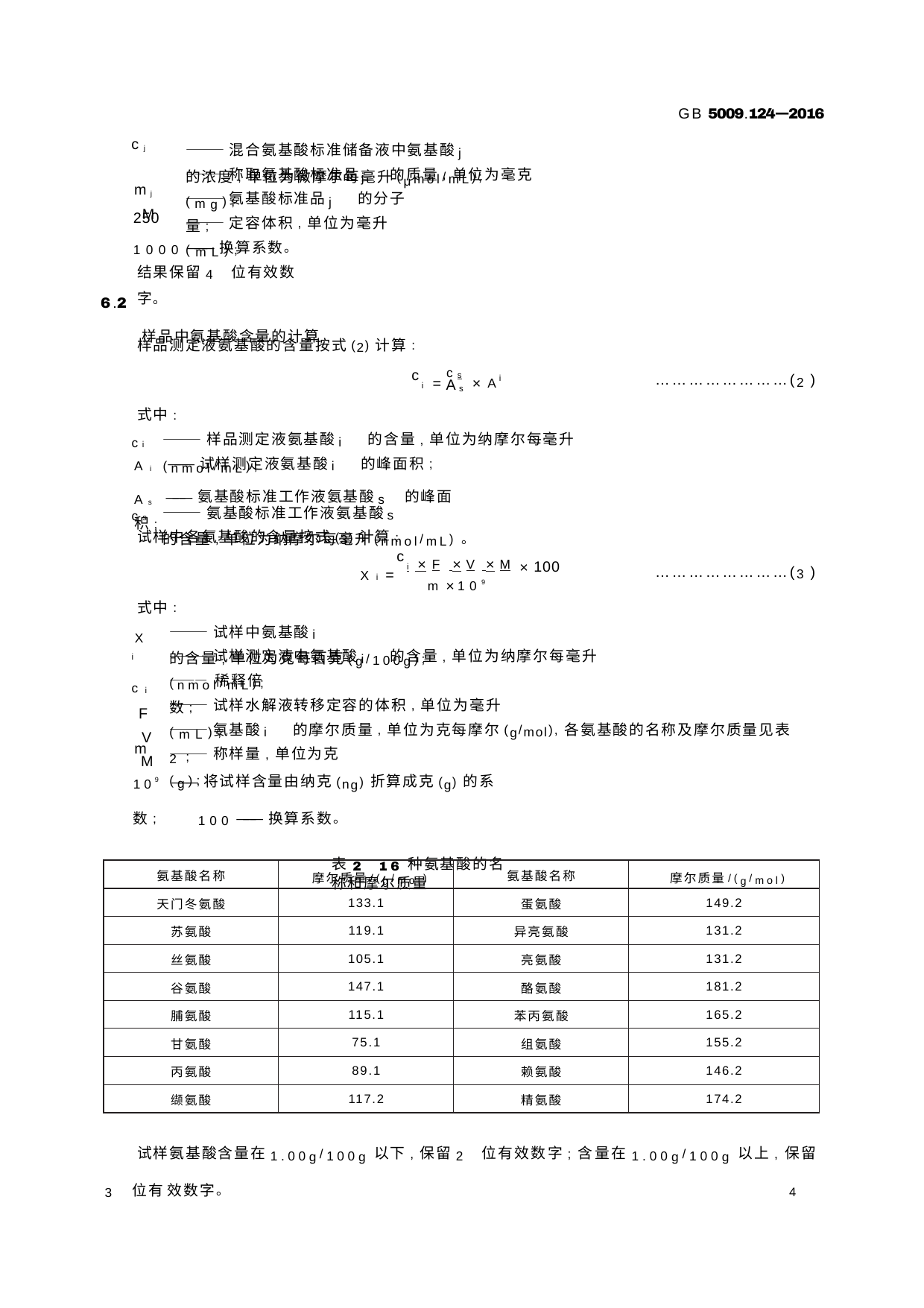

GB 5009.124—2016
cj  mj  Mj
———混合氨基酸标准储备液中氨基酸j 的浓度,单位为微摩尔每毫升(μmol/mL);
———称取氨基酸标准品j 的质量,单位为毫克(mg);
———氨基酸标准品j 的分子量;
———定容体积,单位为毫升(mL);
250
1000 ———换算系数。
结果保留4位有效数字。
样品中氨基酸含量的计算
6.2
样品测定液氨基酸的含量按式(2)计算:
cs
……………………(2 )
c
i =	×A
i
A
s
式中:
———样品测定液氨基酸i 的含量,单位为纳摩尔每毫升(nmol/mL);
ci
Ai ———试样测定液氨基酸i 的峰面积;
As ———氨基酸标准工作液氨基酸s 的峰面积;
———氨基酸标准工作液氨基酸s 的含量,单位为纳摩尔每毫升(nmol/mL)。
cs
试样中各氨基酸的含量按式(3)计算:
c
i ×F ×V ×M
……………………(3 )
100
×
Xi =
m ×109
式中:
Xi  ci  F  V  M
———试样中氨基酸i 的含量,单位为克每百克(g/100g);
———试样测定液中氨基酸i 的含量,单位为纳摩尔每毫升(nmol/mL);
———稀释倍数;
———试样水解液转移定容的体积,单位为毫升(mL);
———氨基酸i 的摩尔质量,单位为克每摩尔(g/mol),各氨基酸的名称及摩尔质量见表2;
———称样量,单位为克(g);
m
109 ———将试样含量由纳克(ng)折算成克(g)的系数;  100 ———换算系数。
表2 16种氨基酸的名称和摩尔质量
| 氨基酸名称 | 摩尔质量/(g/mol) | 氨基酸名称 | 摩尔质量/(g/mol) |
| --- | --- | --- | --- |
| 天门冬氨酸 | 133.1 | 蛋氨酸 | 149.2 |
| 苏氨酸 | 119.1 | 异亮氨酸 | 131.2 |
| 丝氨酸 | 105.1 | 亮氨酸 | 131.2 |
| 谷氨酸 | 147.1 | 酪氨酸 | 181.2 |
| 脯氨酸 | 115.1 | 苯丙氨酸 | 165.2 |
| 甘氨酸 | 75.1 | 组氨酸 | 155.2 |
| 丙氨酸 | 89.1 | 赖氨酸 | 146.2 |
| 缬氨酸 | 117.2 | 精氨酸 | 174.2 |
试样氨基酸含量在1.00g/100g以下,保留2位有效数字;含量在1.00g/100g以上,保留3 位有 效数字。
4